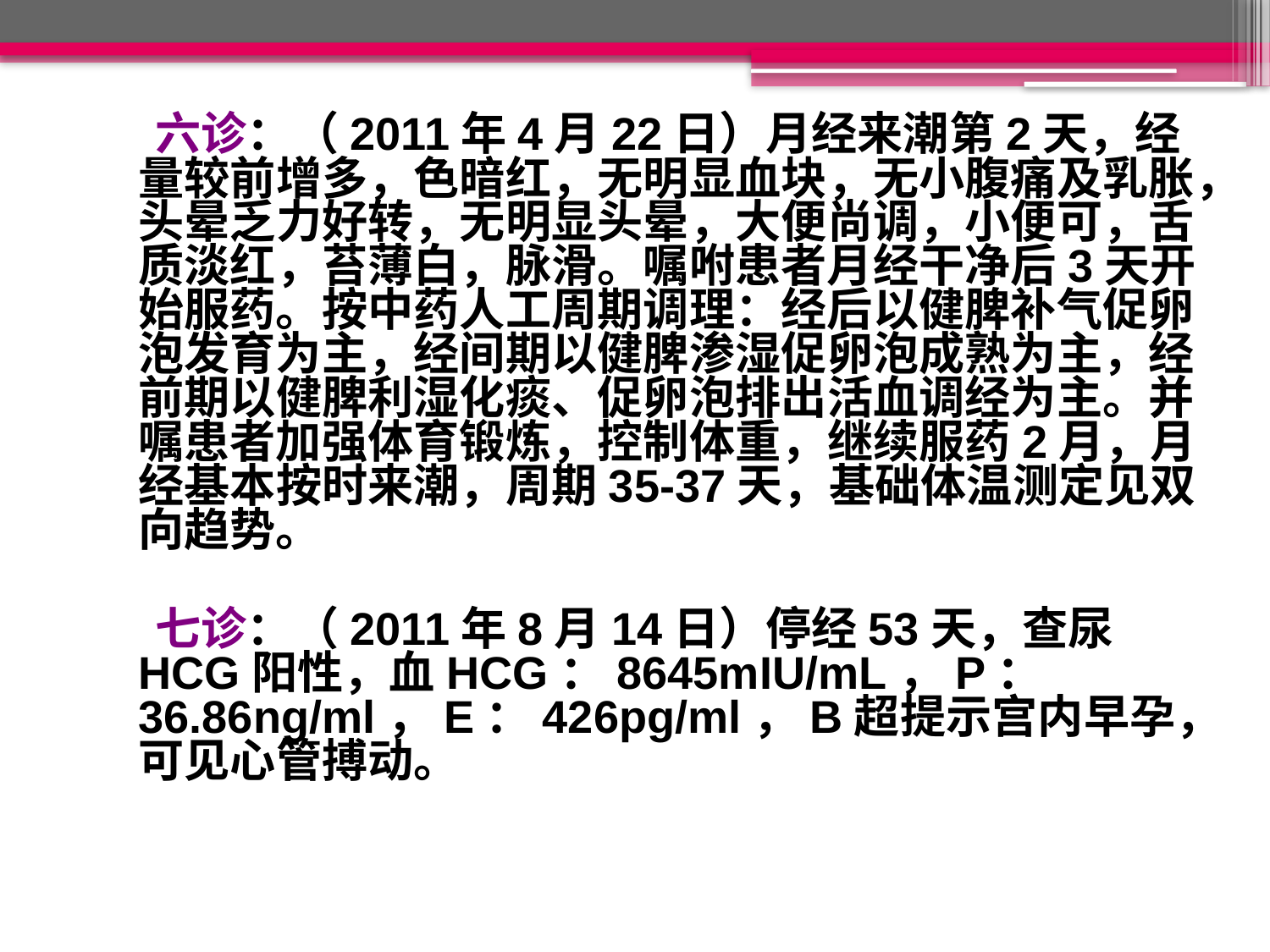

六诊：（2011年4月22日）月经来潮第2天，经量较前增多，色暗红，无明显血块，无小腹痛及乳胀，头晕乏力好转，无明显头晕，大便尚调，小便可，舌质淡红，苔薄白，脉滑。嘱咐患者月经干净后3天开始服药。按中药人工周期调理：经后以健脾补气促卵泡发育为主，经间期以健脾渗湿促卵泡成熟为主，经前期以健脾利湿化痰、促卵泡排出活血调经为主。并嘱患者加强体育锻炼，控制体重，继续服药2月，月经基本按时来潮，周期35-37天，基础体温测定见双向趋势。

    七诊：（2011年8月14日）停经53天，查尿HCG阳性，血HCG：8645mIU/mL，P：36.86ng/ml，E：426pg/ml，B超提示宫内早孕，可见心管搏动。